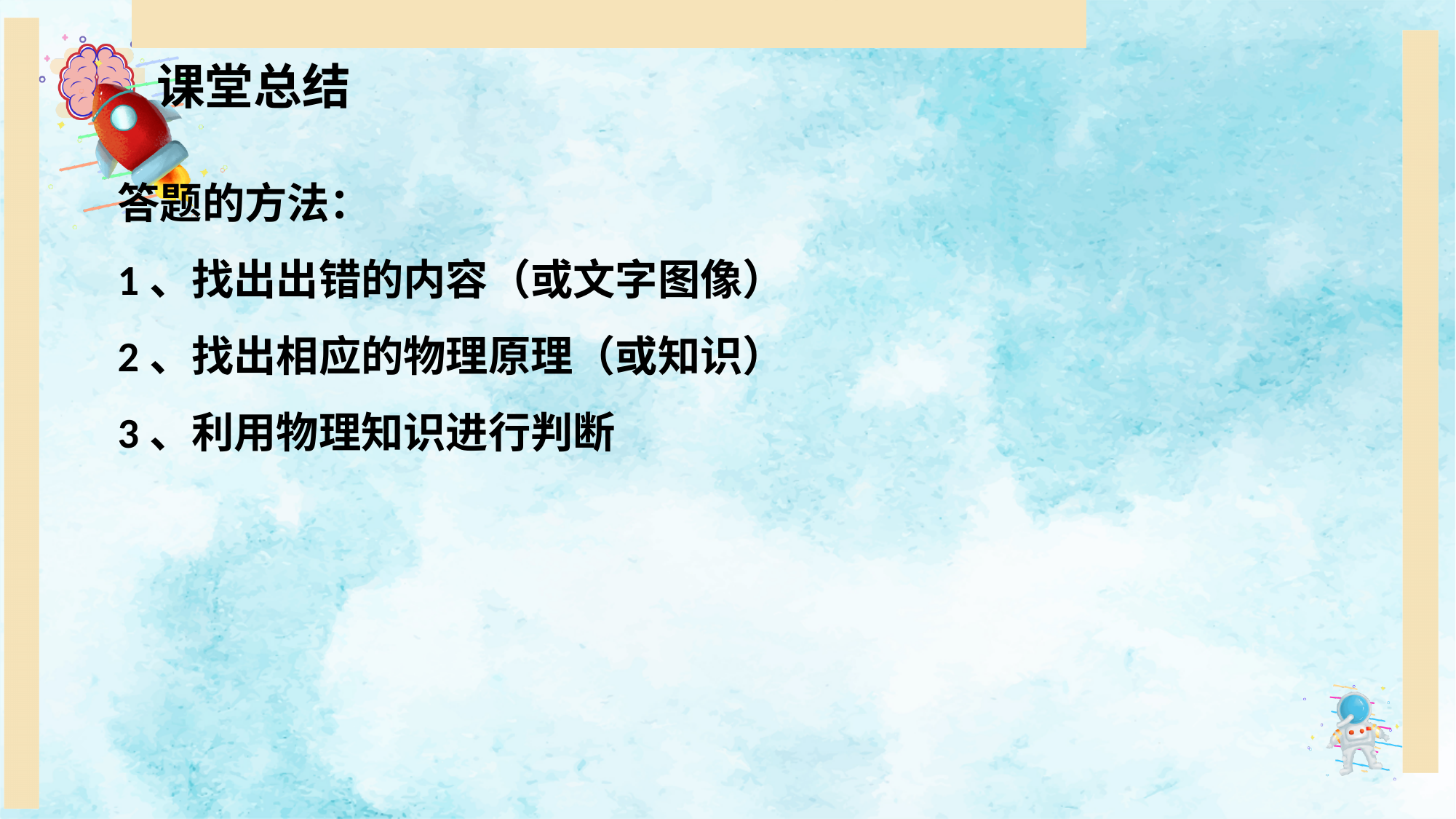

课堂总结
答题的方法：
1、找出出错的内容（或文字图像）
2、找出相应的物理原理（或知识）
3、利用物理知识进行判断